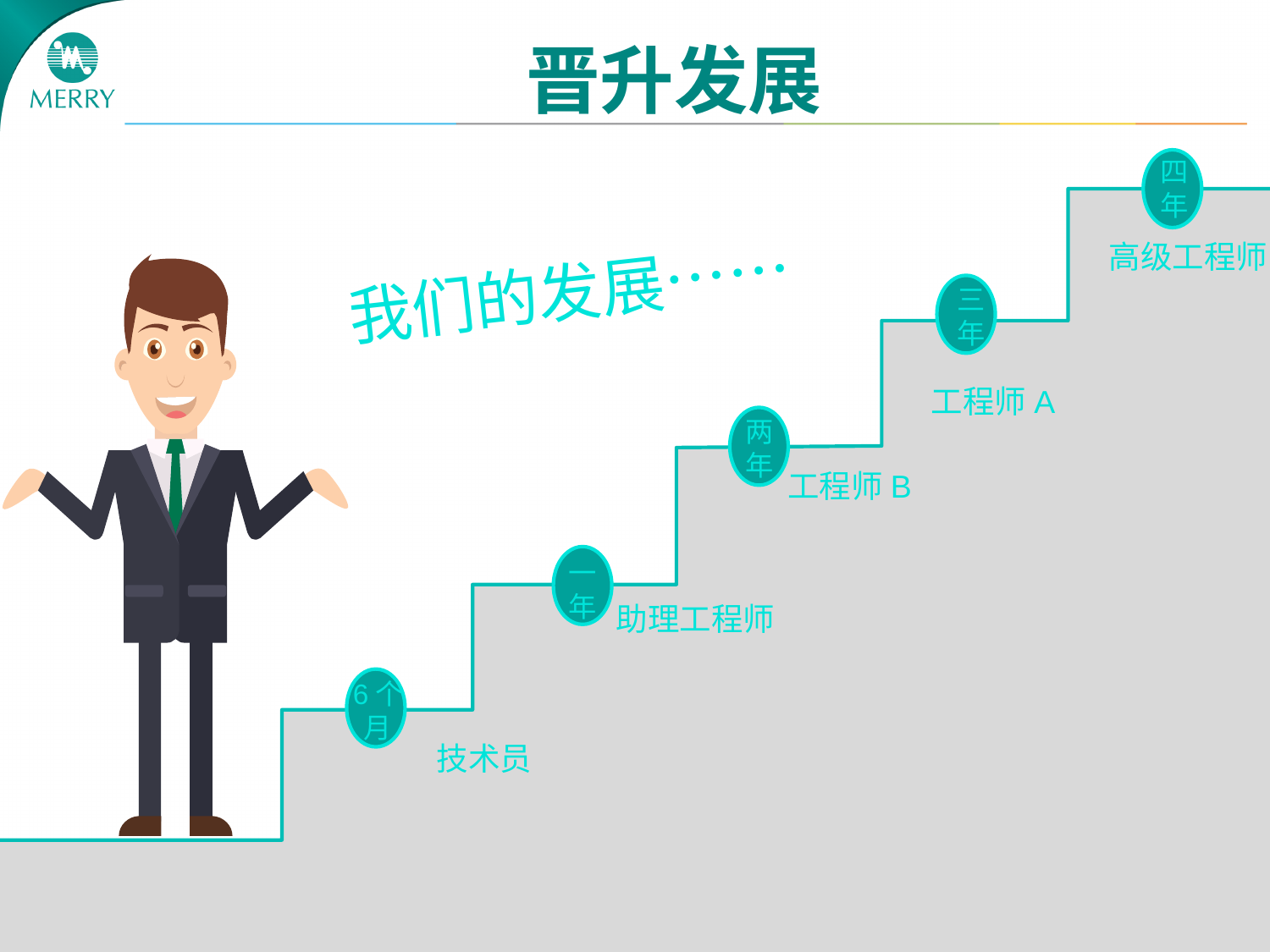

# 晋升发展

四年

我们的发展……
高级工程师

三年
工程师A

两年
工程师B

一年
助理工程师

6个月
技术员